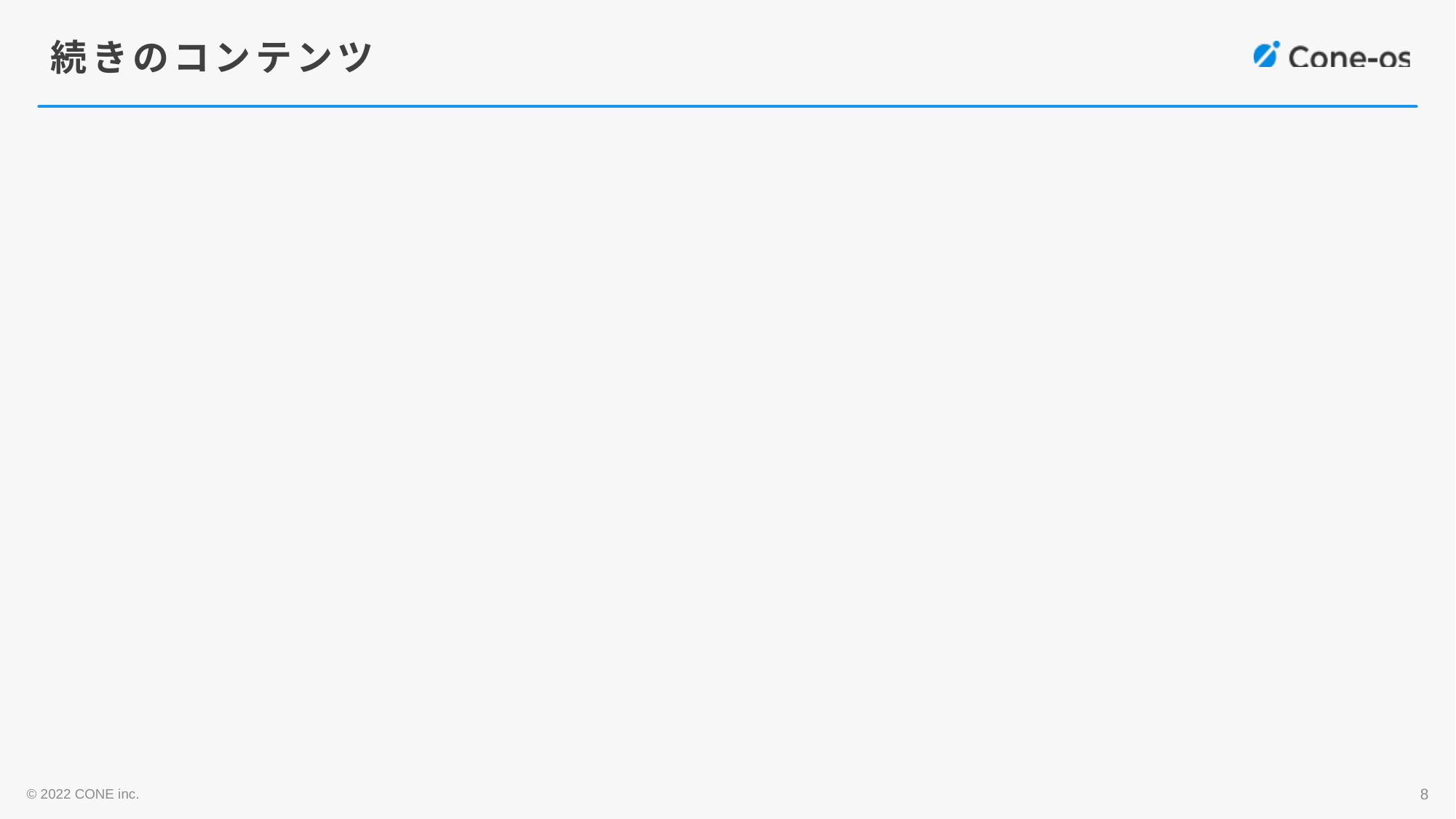

# 続きのコンテンツ
8
© 2022 CONE inc.